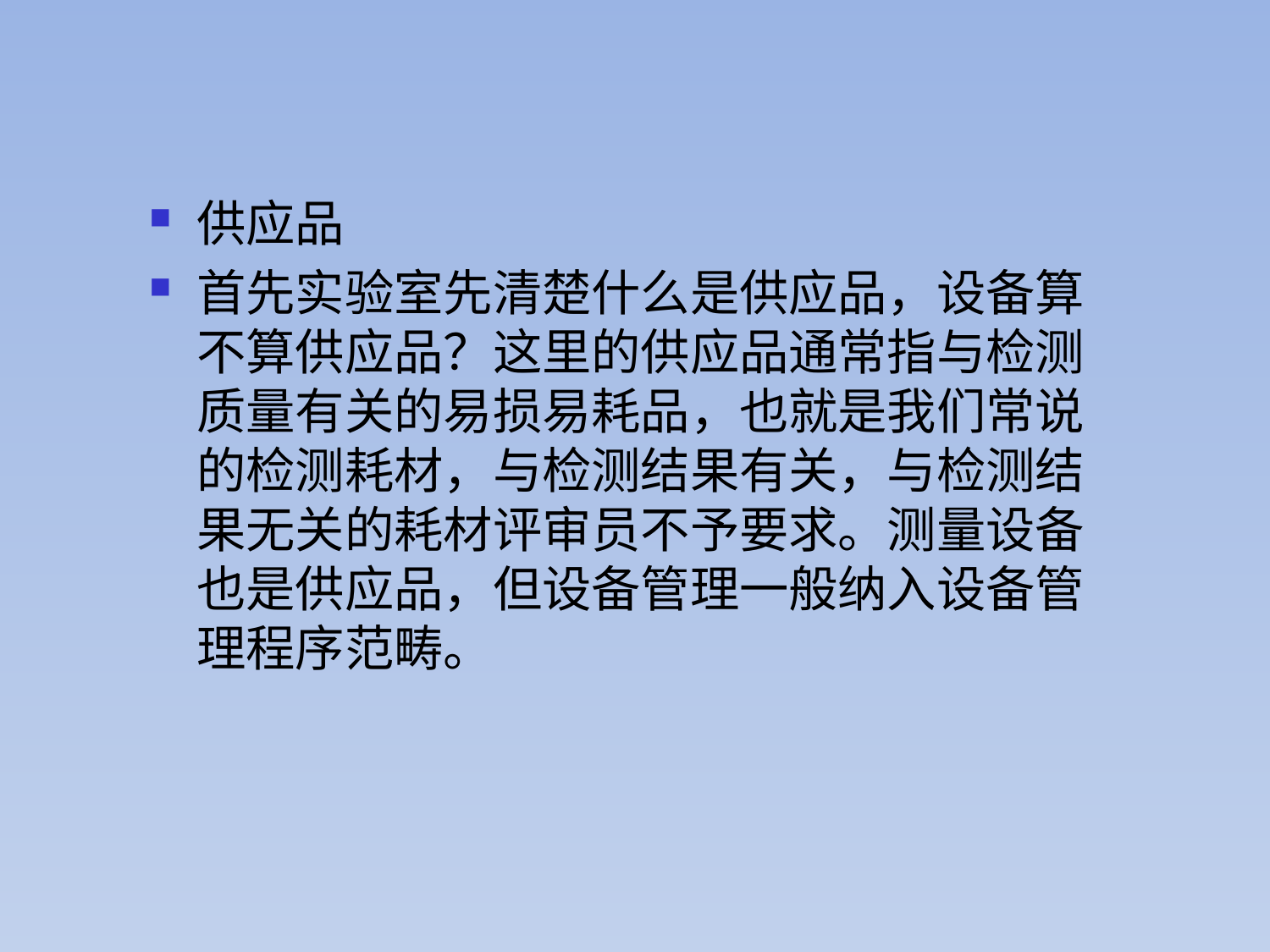

供应品
首先实验室先清楚什么是供应品，设备算不算供应品？这里的供应品通常指与检测质量有关的易损易耗品，也就是我们常说的检测耗材，与检测结果有关，与检测结果无关的耗材评审员不予要求。测量设备也是供应品，但设备管理一般纳入设备管理程序范畴。